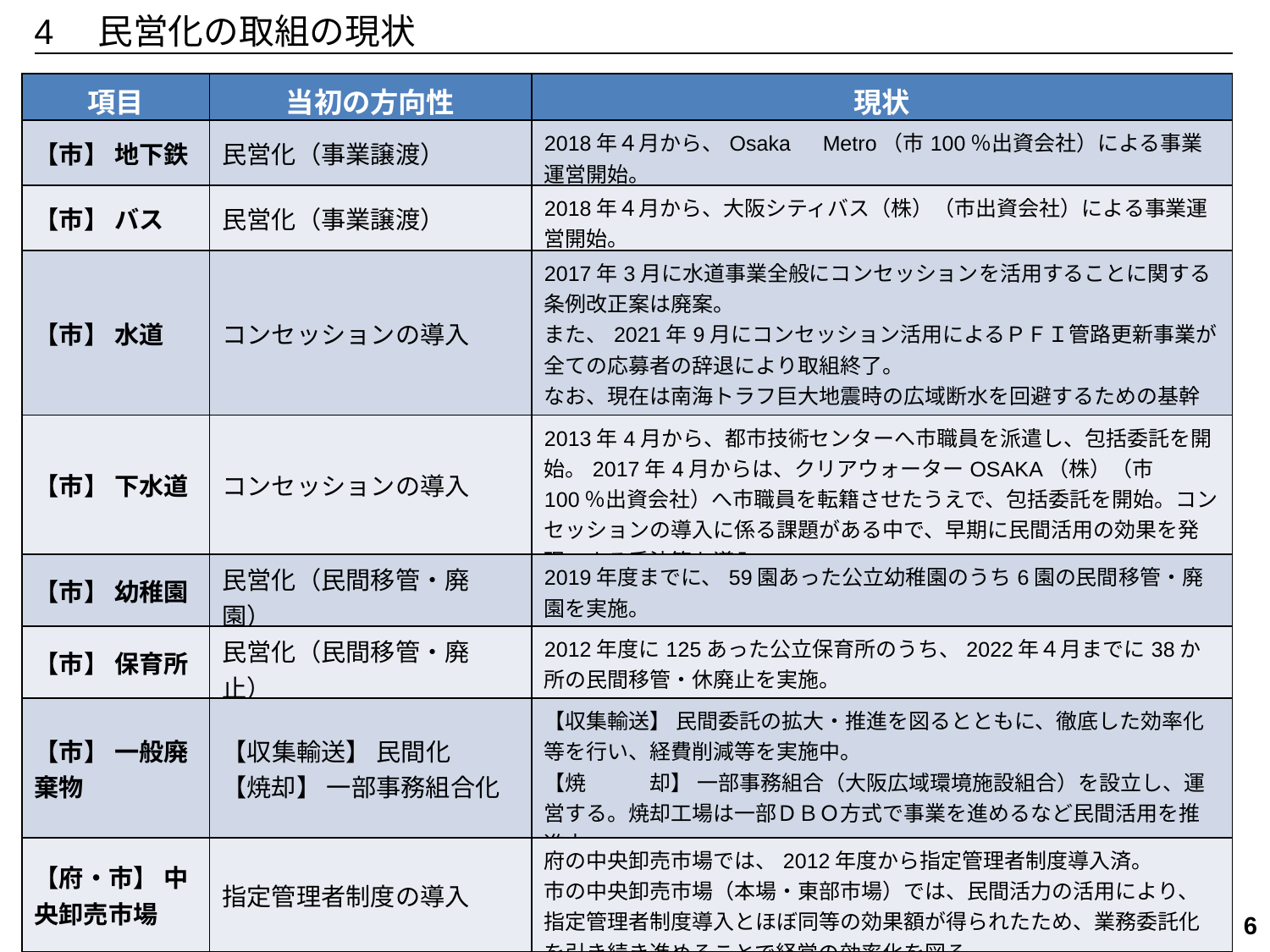

4　民営化の取組の現状
| 項目 | 当初の方向性 | 現状 |
| --- | --- | --- |
| 【市】 地下鉄 | 民営化（事業譲渡） | 2018年４月から、Osaka　Metro（市100％出資会社）による事業運営開始。 |
| 【市】 バス | 民営化（事業譲渡） | 2018年４月から、大阪シティバス（株）（市出資会社）による事業運営開始。 |
| 【市】 水道 | コンセッションの導入 | 2017年3月に水道事業全般にコンセッションを活用することに関する条例改正案は廃案。 また、2021年9月にコンセッション活用によるＰＦＩ管路更新事業が全ての応募者の辞退により取組終了。 なお、現在は南海トラフ巨大地震時の広域断水を回避するための基幹管路等を対象とした従来型ＰＦＩを検討中。 |
| 【市】 下水道 | コンセッションの導入 | 2013年4月から、都市技術センターへ市職員を派遣し、包括委託を開始。2017年4月からは、クリアウォーターOSAKA（株）（市100％出資会社）へ市職員を転籍させたうえで、包括委託を開始。コンセッションの導入に係る課題がある中で、早期に民間活用の効果を発現できる手法等を導入。 |
| 【市】 幼稚園 | 民営化（民間移管・廃園） | 2019年度までに、59園あった公立幼稚園のうち6園の民間移管・廃園を実施。 |
| 【市】 保育所 | 民営化（民間移管・廃止） | 2012年度に125あった公立保育所のうち、2022年４月までに38か所の民間移管・休廃止を実施。 |
| 【市】 一般廃棄物 | 【収集輸送】 民間化 【焼却】 一部事務組合化 | 【収集輸送】 民間委託の拡大・推進を図るとともに、徹底した効率化等を行い、経費削減等を実施中。 【焼　　　却】 一部事務組合（大阪広域環境施設組合）を設立し、運営する。焼却工場は一部ＤＢＯ方式で事業を進めるなど民間活用を推進中。 |
| 【府・市】 中央卸売市場 | 指定管理者制度の導入 | 府の中央卸売市場では、2012年度から指定管理者制度導入済。 市の中央卸売市場（本場・東部市場）では、民間活力の活用により、指定管理者制度導入とほぼ同等の効果額が得られたため、業務委託化を引き続き進めることで経営の効率化を図る。 |
| 【府】 高速道路 | 民営化（事業譲渡） | 府道路公社管理道路のNEXCO西日本への移管を推進中（2018年4月～堺泉北有料道路・南阪奈有料道路、2019年4月予定 第二阪奈有料道路）。 |
6